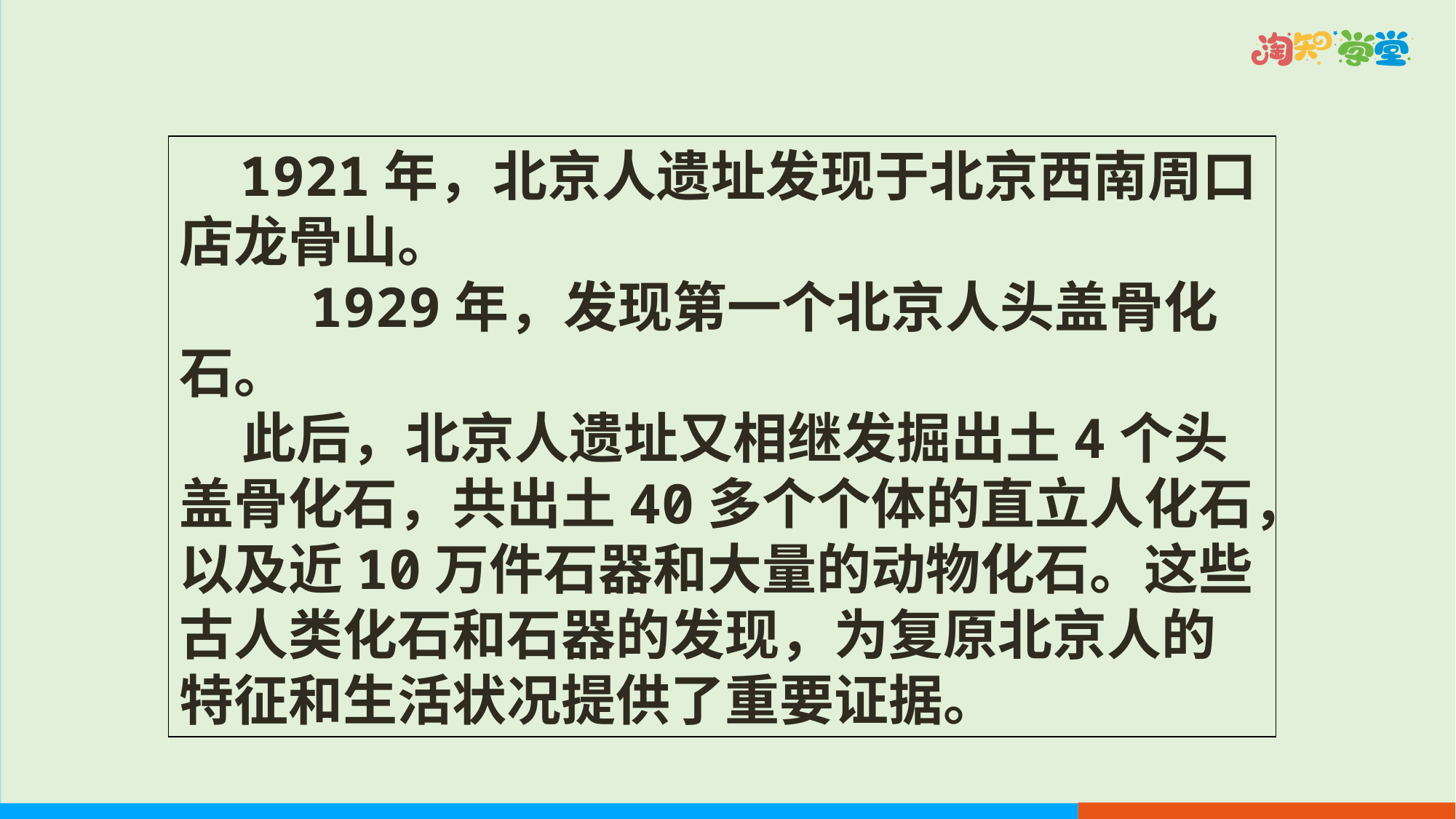

1921年，北京人遗址发现于北京西南周口店龙骨山。
    1929年，发现第一个北京人头盖骨化石。
    此后，北京人遗址又相继发掘出土4个头盖骨化石，共出土40多个个体的直立人化石，以及近10万件石器和大量的动物化石。这些古人类化石和石器的发现，为复原北京人的特征和生活状况提供了重要证据。